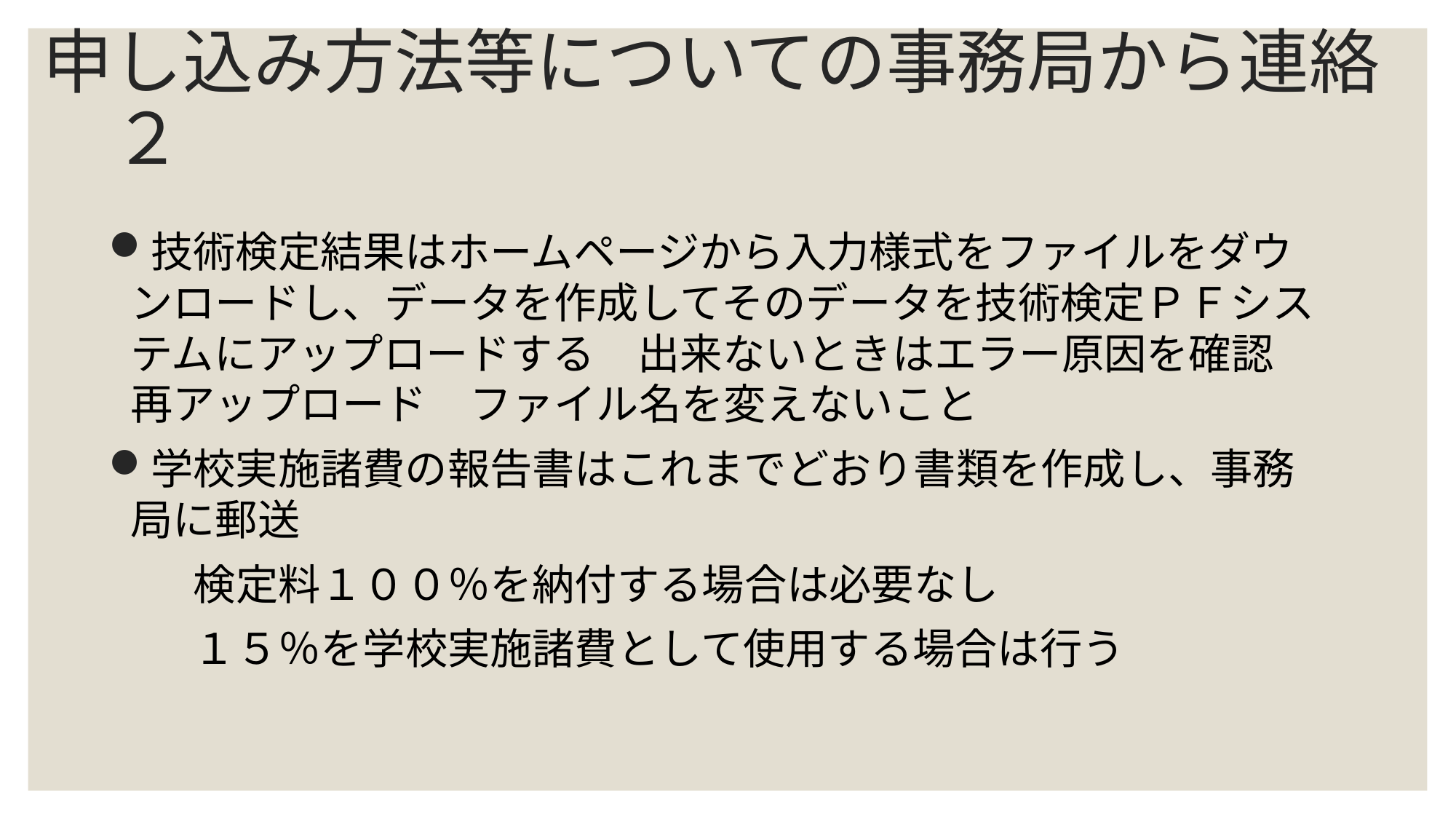

# 申し込み方法等についての事務局から連絡　２
技術検定結果はホームページから入力様式をファイルをダウンロードし、データを作成してそのデータを技術検定ＰＦシステムにアップロードする　出来ないときはエラー原因を確認　再アップロード　ファイル名を変えないこと
学校実施諸費の報告書はこれまでどおり書類を作成し、事務局に郵送
　　検定料１００％を納付する場合は必要なし
　　１５％を学校実施諸費として使用する場合は行う